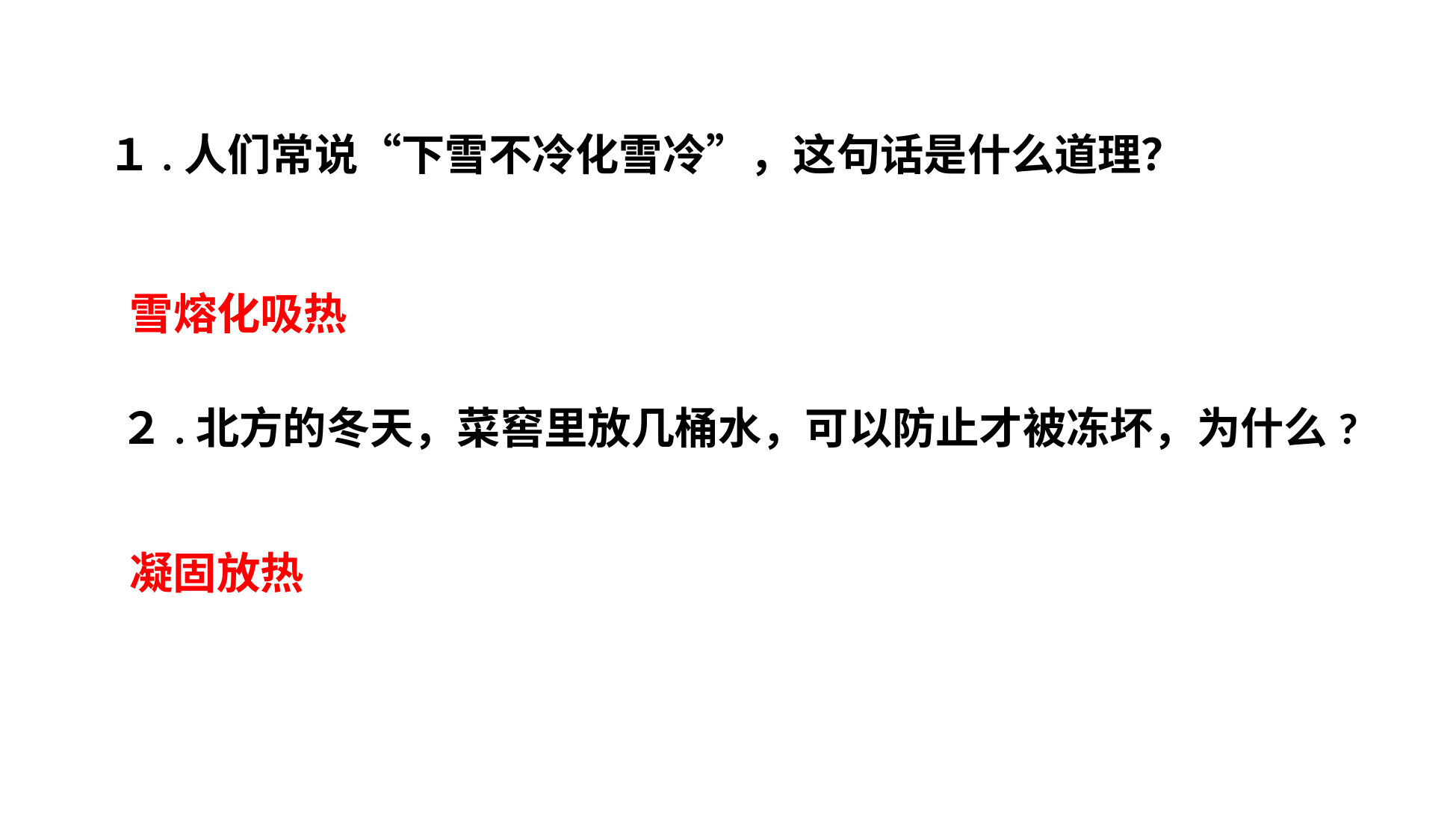

１.人们常说“下雪不冷化雪冷”，这句话是什么道理？
雪熔化吸热
２.北方的冬天，菜窖里放几桶水，可以防止才被冻坏，为什么?
凝固放热